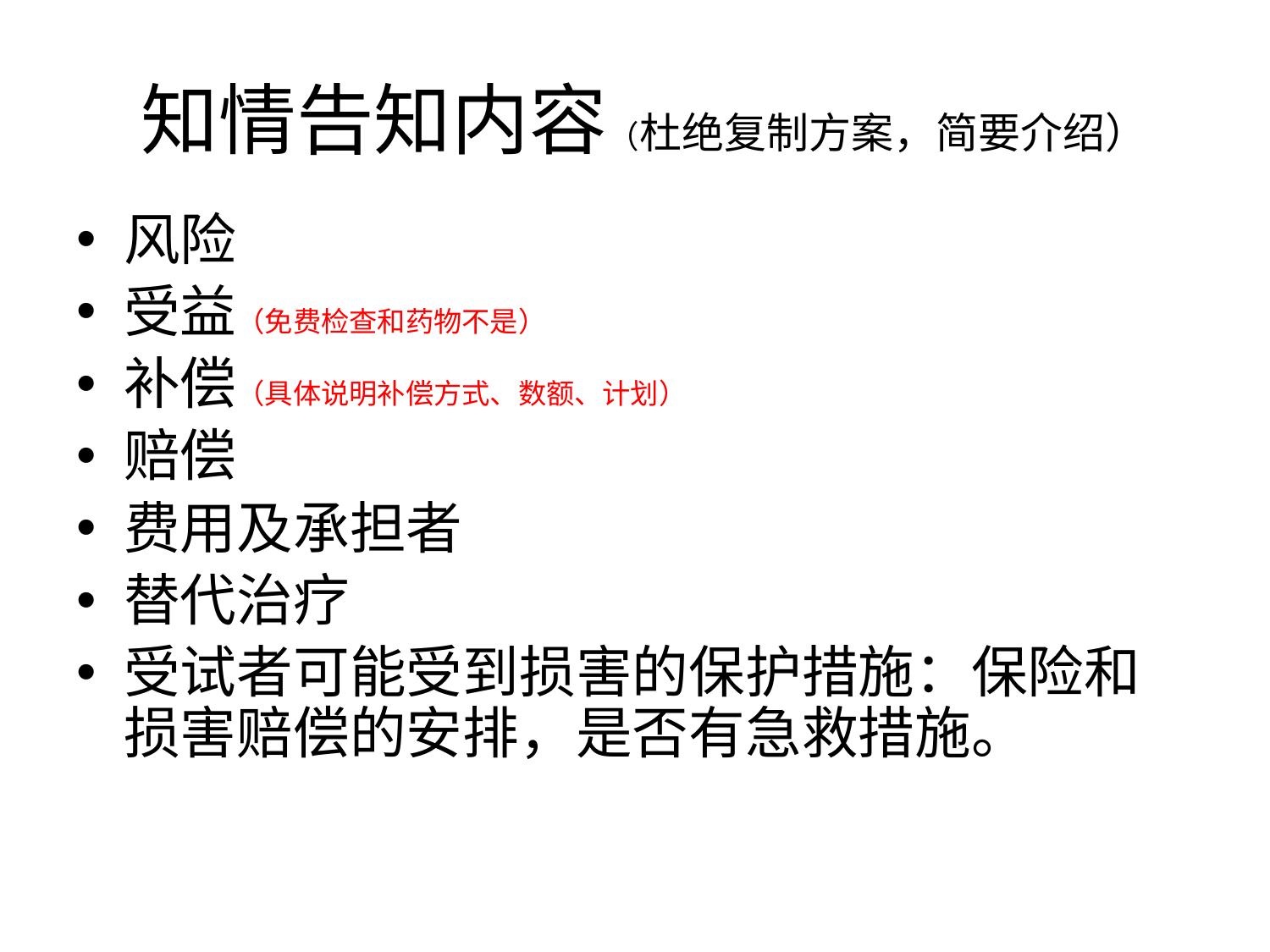

# 知情告知内容（杜绝复制方案，简要介绍）
风险
受益（免费检查和药物不是）
补偿（具体说明补偿方式、数额、计划）
赔偿
费用及承担者
替代治疗
受试者可能受到损害的保护措施：保险和损害赔偿的安排，是否有急救措施。